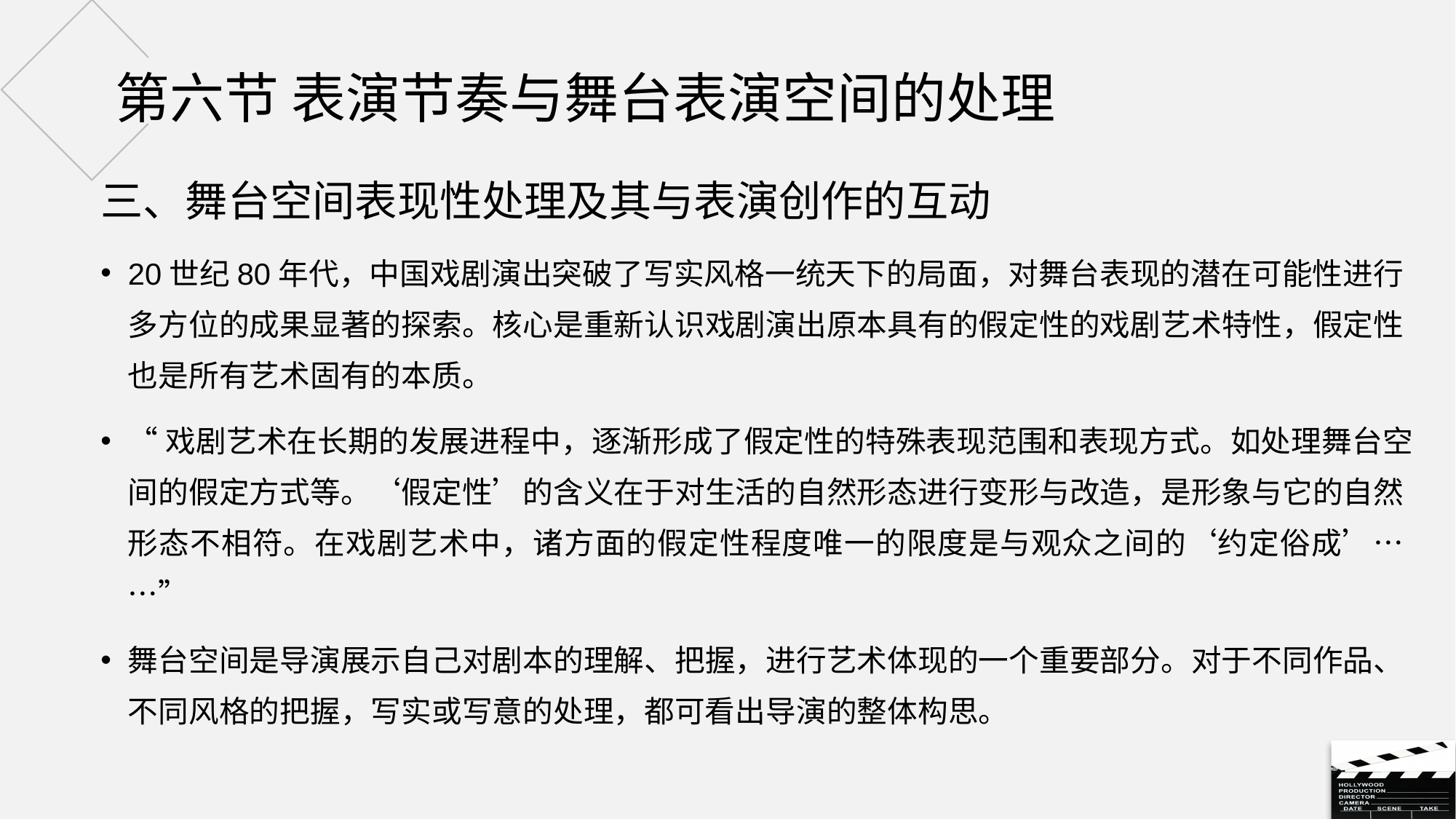

# 第六节 表演节奏与舞台表演空间的处理
三、舞台空间表现性处理及其与表演创作的互动
20世纪80年代，中国戏剧演出突破了写实风格一统天下的局面，对舞台表现的潜在可能性进行多方位的成果显著的探索。核心是重新认识戏剧演出原本具有的假定性的戏剧艺术特性，假定性也是所有艺术固有的本质。
“戏剧艺术在长期的发展进程中，逐渐形成了假定性的特殊表现范围和表现方式。如处理舞台空间的假定方式等。‘假定性’的含义在于对生活的自然形态进行变形与改造，是形象与它的自然形态不相符。在戏剧艺术中，诸方面的假定性程度唯一的限度是与观众之间的‘约定俗成’……”
舞台空间是导演展示自己对剧本的理解、把握，进行艺术体现的一个重要部分。对于不同作品、不同风格的把握，写实或写意的处理，都可看出导演的整体构思。